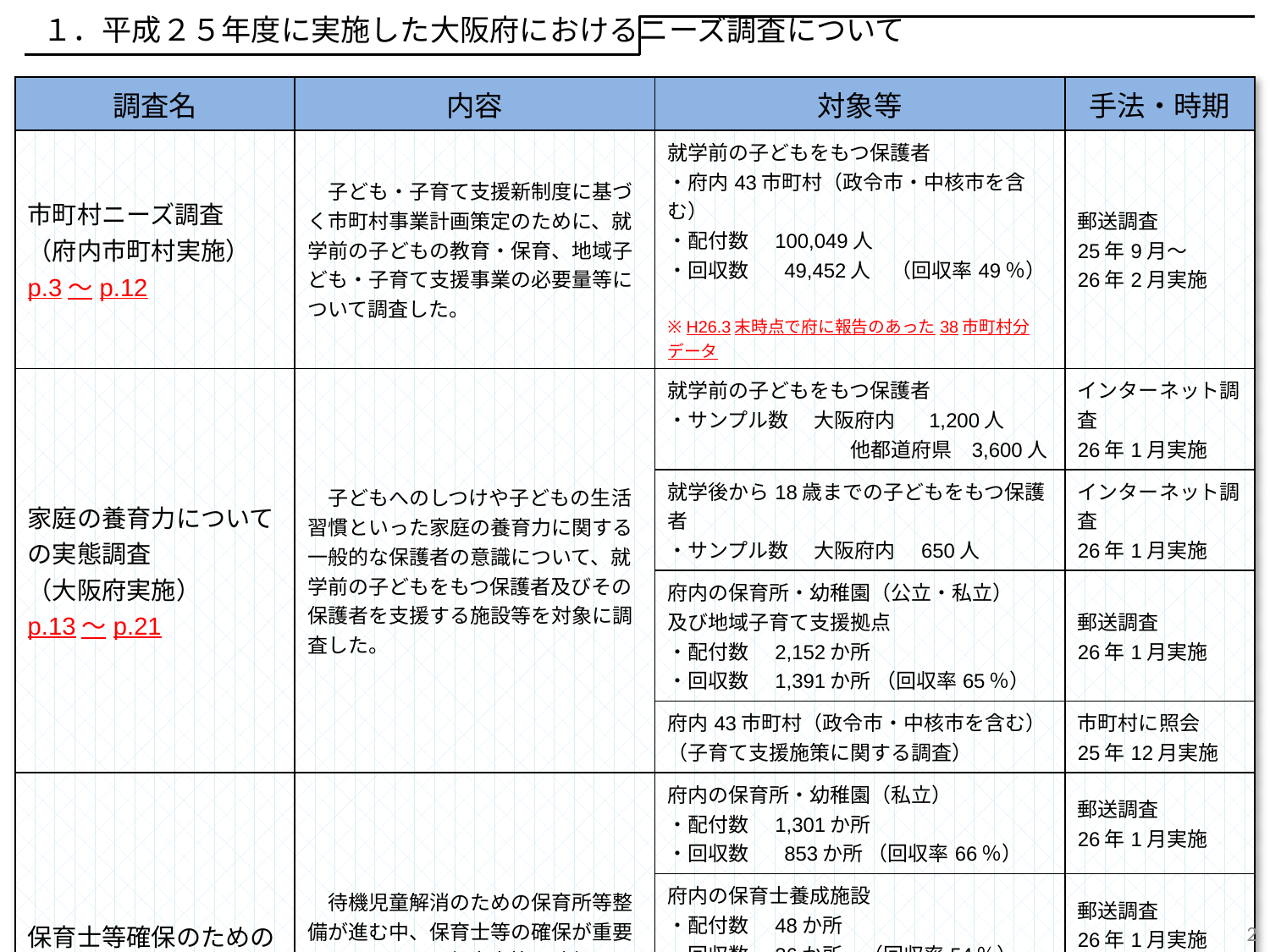

# １．平成２５年度に実施した大阪府におけるニーズ調査について
| 調査名 | 内容 | 対象等 | 手法・時期 |
| --- | --- | --- | --- |
| 市町村ニーズ調査 （府内市町村実施） p.3～p.12 | 子ども・子育て支援新制度に基づく市町村事業計画策定のために、就学前の子どもの教育・保育、地域子ども・子育て支援事業の必要量等について調査した。 | 就学前の子どもをもつ保護者 ・府内43市町村（政令市・中核市を含む） ・配付数　100,049人 ・回収数 　 49,452人　（回収率49％）　 ※ H26.3末時点で府に報告のあった38市町村分データ | 郵送調査 25年9月～ 26年2月実施 |
| 家庭の養育力についての実態調査 （大阪府実施） p.13～p.21 | 子どもへのしつけや子どもの生活習慣といった家庭の養育力に関する一般的な保護者の意識について、就学前の子どもをもつ保護者及びその保護者を支援する施設等を対象に調査した。 | 就学前の子どもをもつ保護者 ・サンプル数　 大阪府内 1,200人 　　　　　　　　　他都道府県 3,600人 | インターネット調査 26年1月実施 |
|  |  | 就学後から18歳までの子どもをもつ保護者 ・サンプル数　 大阪府内　650人 | インターネット調査 26年1月実施 |
|  |  | 府内の保育所・幼稚園（公立・私立） 及び地域子育て支援拠点 ・配付数　2,152か所 ・回収数　1,391か所 （回収率65％） | 郵送調査 26年1月実施 |
|  |  | 府内43市町村（政令市・中核市を含む） （子育て支援施策に関する調査） | 市町村に照会 25年12月実施 |
| 保育士等確保のための調査 （大阪府実施） p.22～p.30 | 待機児童解消のための保育所等整備が進む中、保育士等の確保が重要であり、また、保育士等の確保は、子ども・子育て支援新制度のもと、都道府県の役割とされていることから、保育所・幼稚園の保育士等確保の状況について調査した。 | 府内の保育所・幼稚園（私立） ・配付数　1,301か所 ・回収数　 853か所 （回収率66％） | 郵送調査 26年1月実施 |
|  |  | 府内の保育士養成施設 ・配付数　48か所 ・回収数　26か所　（回収率54％） | 郵送調査 26年1月実施 |
|  |  | 保育士資格等取得見込者 （府内保育士養成施設在籍者） ・配付数　2,523人 ・回収数　 752人　（回収率30％） | 郵送調査 26年1月実施 |
|  |  | 大阪府登録の潜在保育士 ・配付数　1,000人 ・回収数　 438人　（回収率44％） | 郵送調査 26年1月実施 |
2